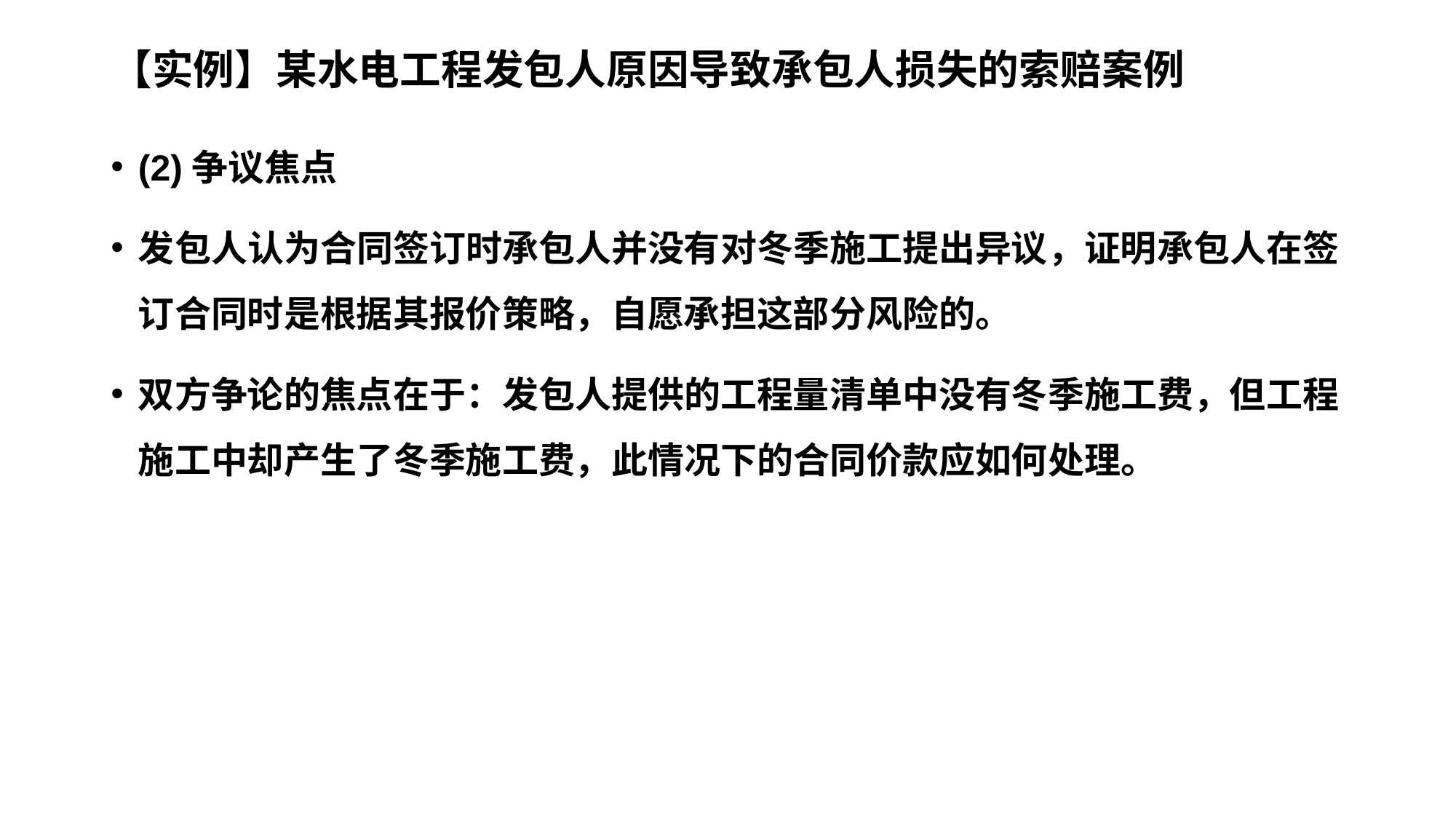

# 【实例】某水电工程发包人原因导致承包人损失的索赔案例
(2)争议焦点
发包人认为合同签订时承包人并没有对冬季施工提出异议，证明承包人在签订合同时是根据其报价策略，自愿承担这部分风险的。
双方争论的焦点在于：发包人提供的工程量清单中没有冬季施工费，但工程施工中却产生了冬季施工费，此情况下的合同价款应如何处理。